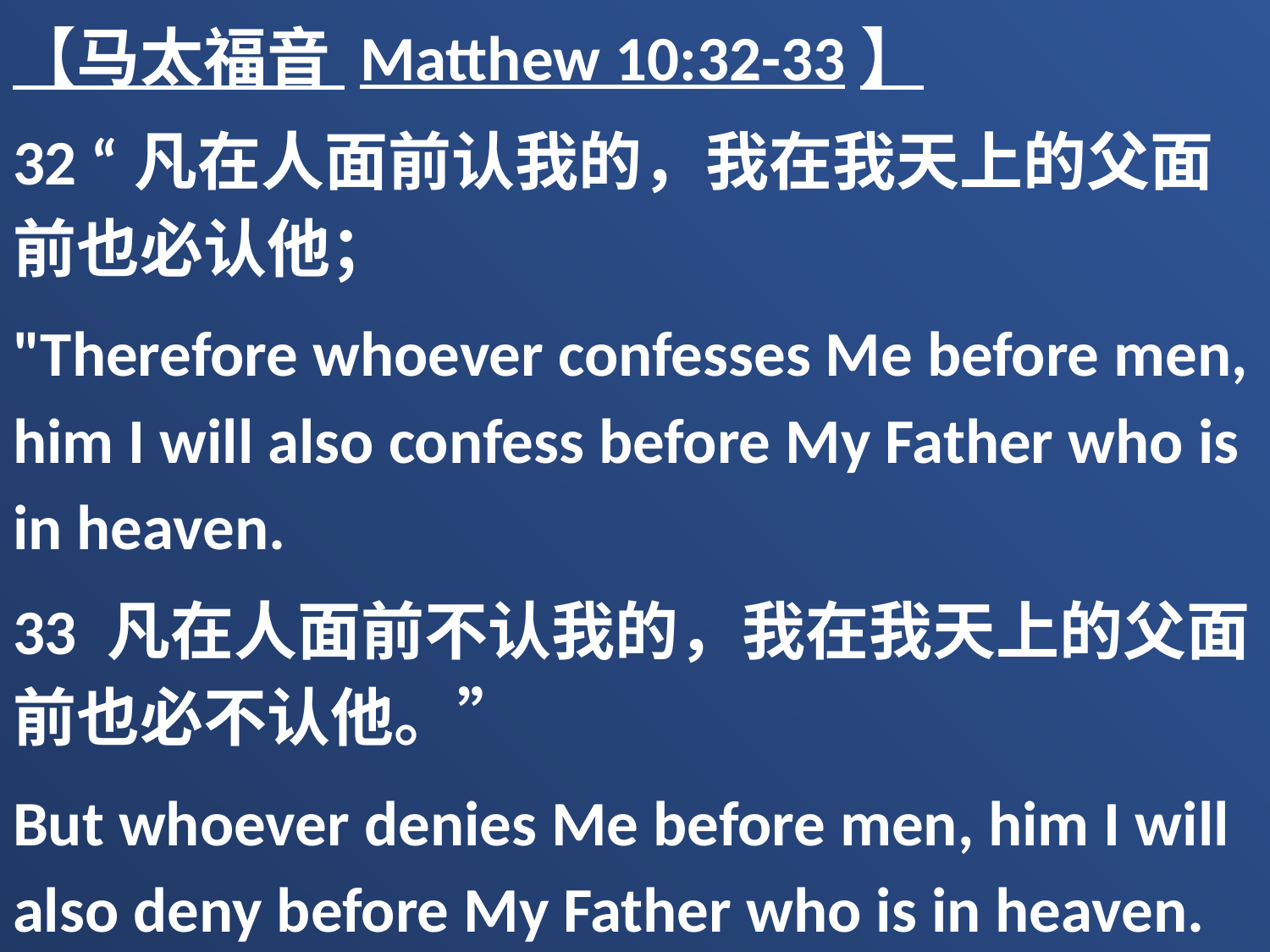

【马太福音 Matthew 10:32-33】
32 “凡在人面前认我的，我在我天上的父面前也必认他；
"Therefore whoever confesses Me before men, him I will also confess before My Father who is in heaven.
33 凡在人面前不认我的，我在我天上的父面前也必不认他。”
But whoever denies Me before men, him I will also deny before My Father who is in heaven.